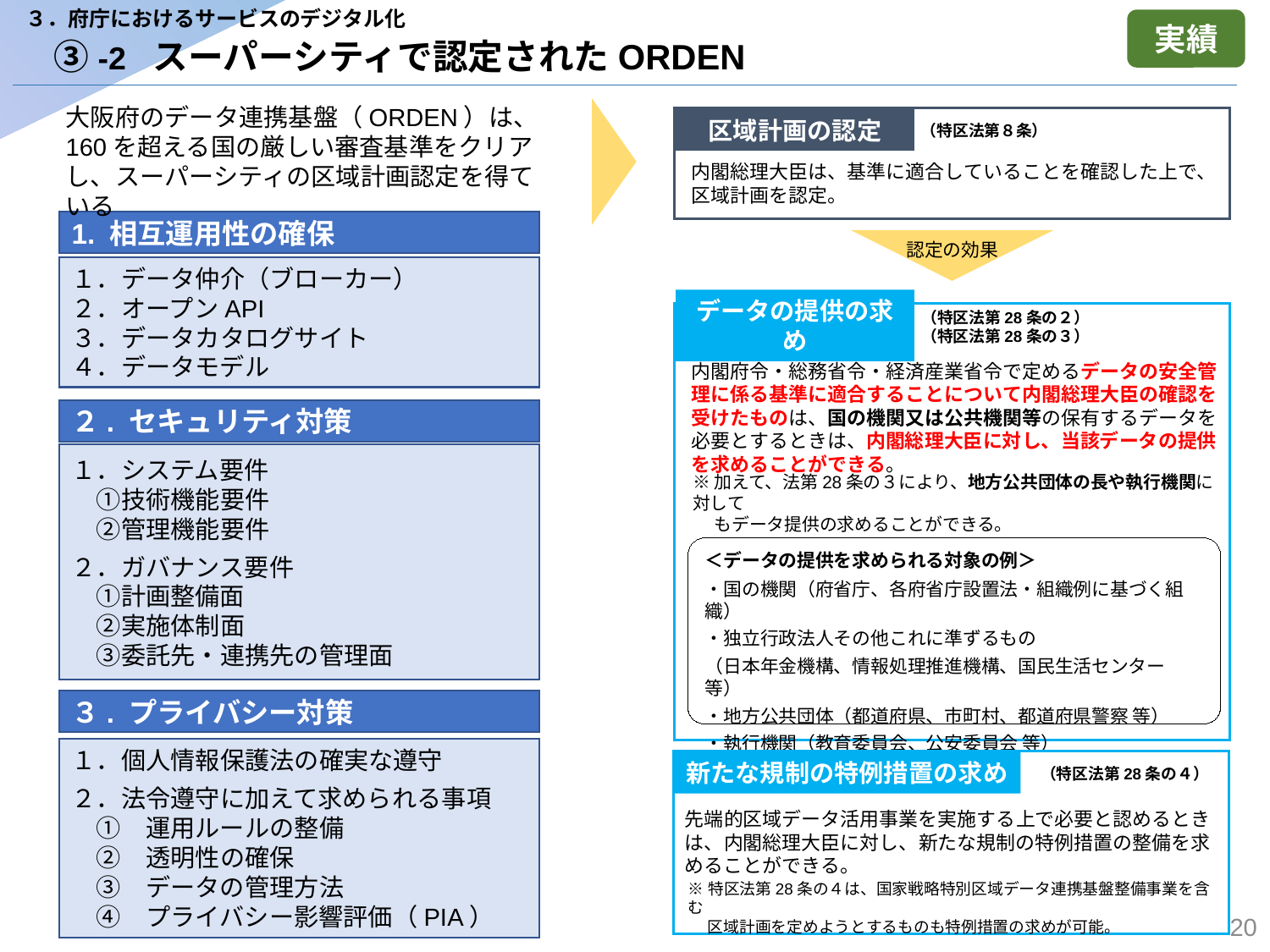

３．府庁におけるサービスのデジタル化
実績
# ③-2  スーパーシティで認定されたORDEN
大阪府のデータ連携基盤（ORDEN）は、160を超える国の厳しい審査基準をクリアし、スーパーシティの区域計画認定を得ている

区域計画の認定
（特区法第８条）

内閣総理大臣は、基準に適合していることを確認した上で、区域計画を認定。
1. 相互運用性の確保

認定の効果
１．データ仲介（ブローカー）
２．オープンAPI
３．データカタログサイト
４．データモデル
（特区法第28条の２）
（特区法第28条の３）

データの提供の求め
内閣府令・総務省令・経済産業省令で定めるデータの安全管理に係る基準に適合することについて内閣総理大臣の確認を受けたものは、国の機関又は公共機関等の保有するデータを必要とするときは、内閣総理大臣に対し、当該データの提供を求めることができる。
２. セキュリティ対策
１．システム要件
　①技術機能要件
　②管理機能要件

２．ガバナンス要件
　①計画整備面
　②実施体制面
　③委託先・連携先の管理面
※加えて、法第28条の３により、地方公共団体の長や執行機関に対して
　 もデータ提供の求めることができる。
＜データの提供を求められる対象の例＞

・国の機関（府省庁、各府省庁設置法・組織例に基づく組織）
・独立行政法人その他これに準ずるもの
（日本年金機構、情報処理推進機構、国民生活センター 等）
・地方公共団体（都道府県、市町村、都道府県警察 等）
・執行機関（教育委員会、公安委員会 等）
３. プライバシー対策
１．個人情報保護法の確実な遵守

２．法令遵守に加えて求められる事項
　①　運用ルールの整備
　②　透明性の確保
　③　データの管理方法
　④　プライバシー影響評価（PIA）

新たな規制の特例措置の求め
（特区法第28条の４）
先端的区域データ活用事業を実施する上で必要と認めるときは、内閣総理大臣に対し、新たな規制の特例措置の整備を求めることができる。
※特区法第28条の４は、国家戦略特別区域データ連携基盤整備事業を含む
　 区域計画を定めようとするものも特例措置の求めが可能。
20